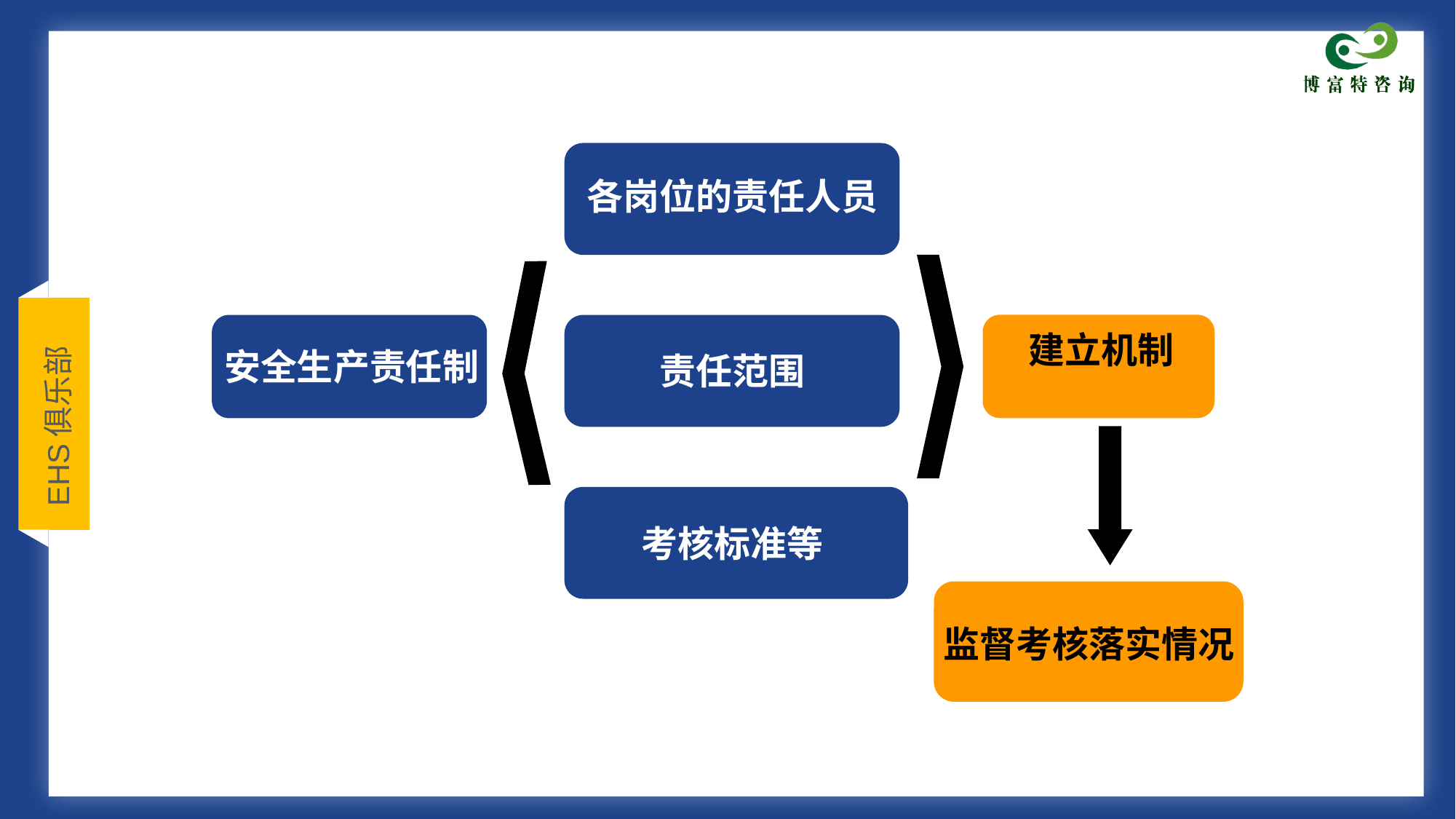

各岗位的责任人员

建立机制
安全生产责任制
责任范围

考核标准等

监督考核落实情况